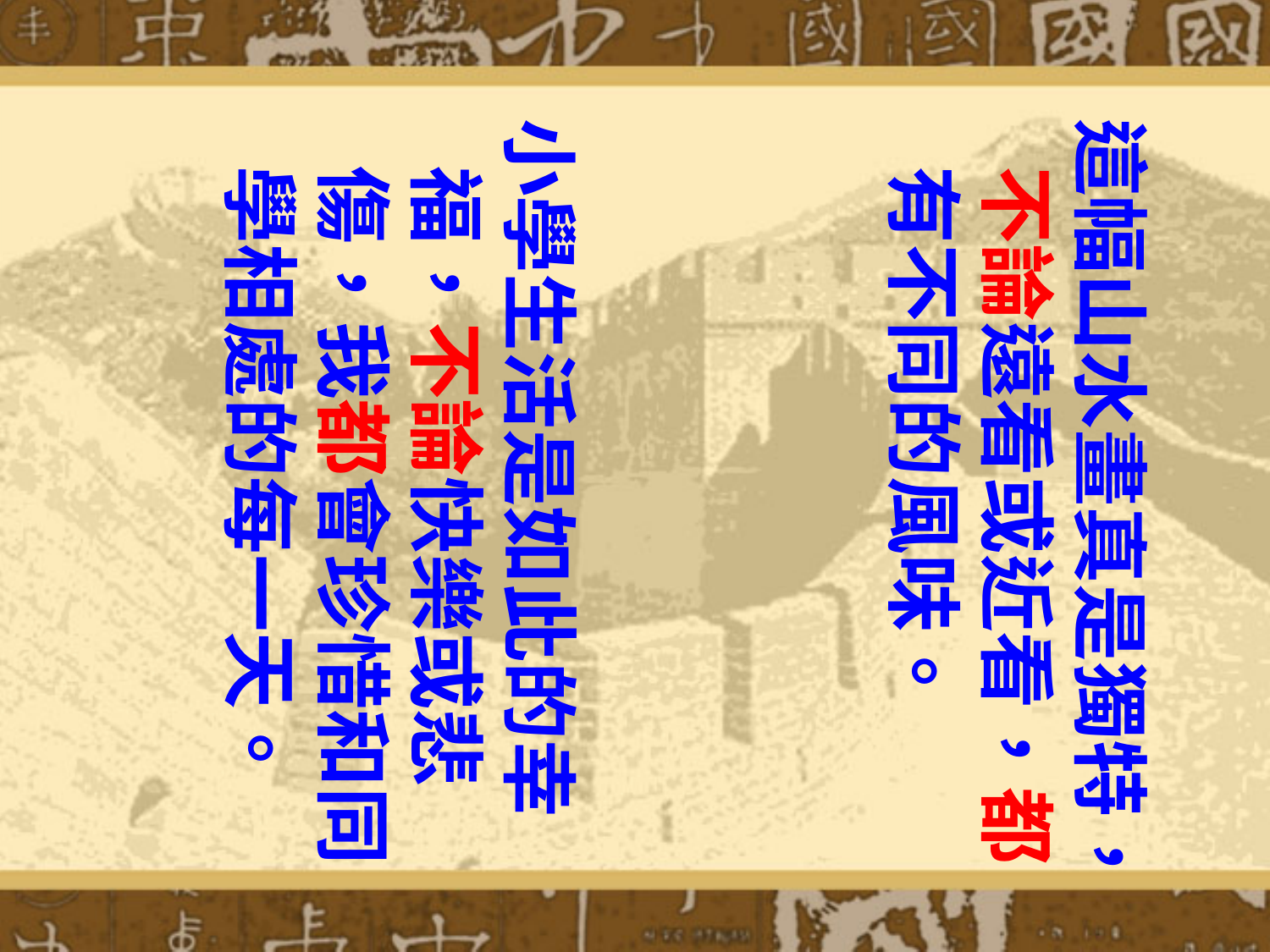

小學生活是如此的幸福，不論快樂或悲傷，我都會珍惜和同學相處的每一天。
這幅山水畫真是獨特，不論遠看或近看，都有不同的風味。